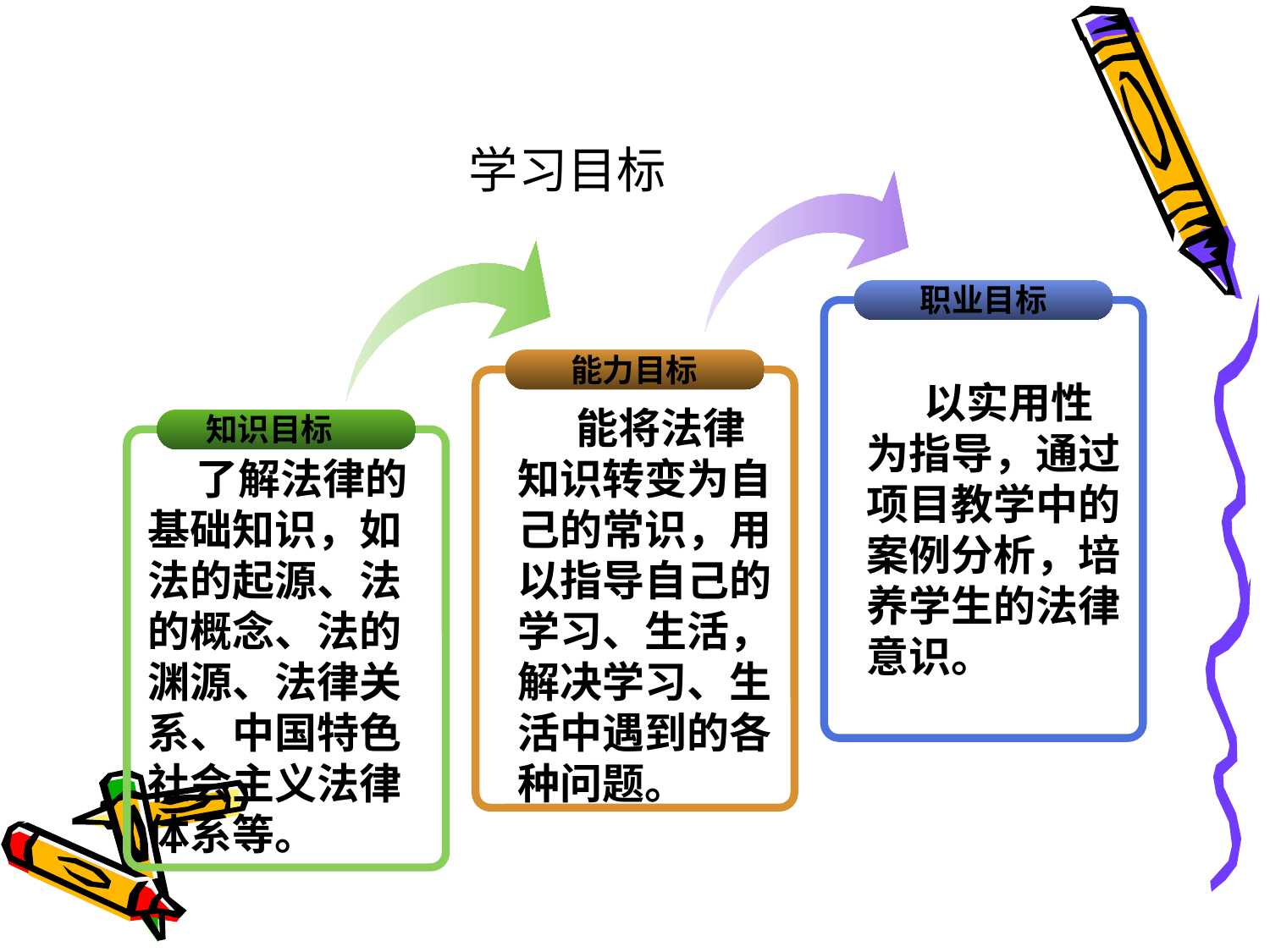

# 学习目标

职业目标

能力目标

     以实用性为指导，通过项目教学中的案例分析，培养学生的法律意识。
     能将法律知识转变为自己的常识，用以指导自己的学习、生活，解决学习、生活中遇到的各种问题。
知识目标

    了解法律的基础知识，如法的起源、法的概念、法的渊源、法律关系、中国特色社会主义法律体系等。